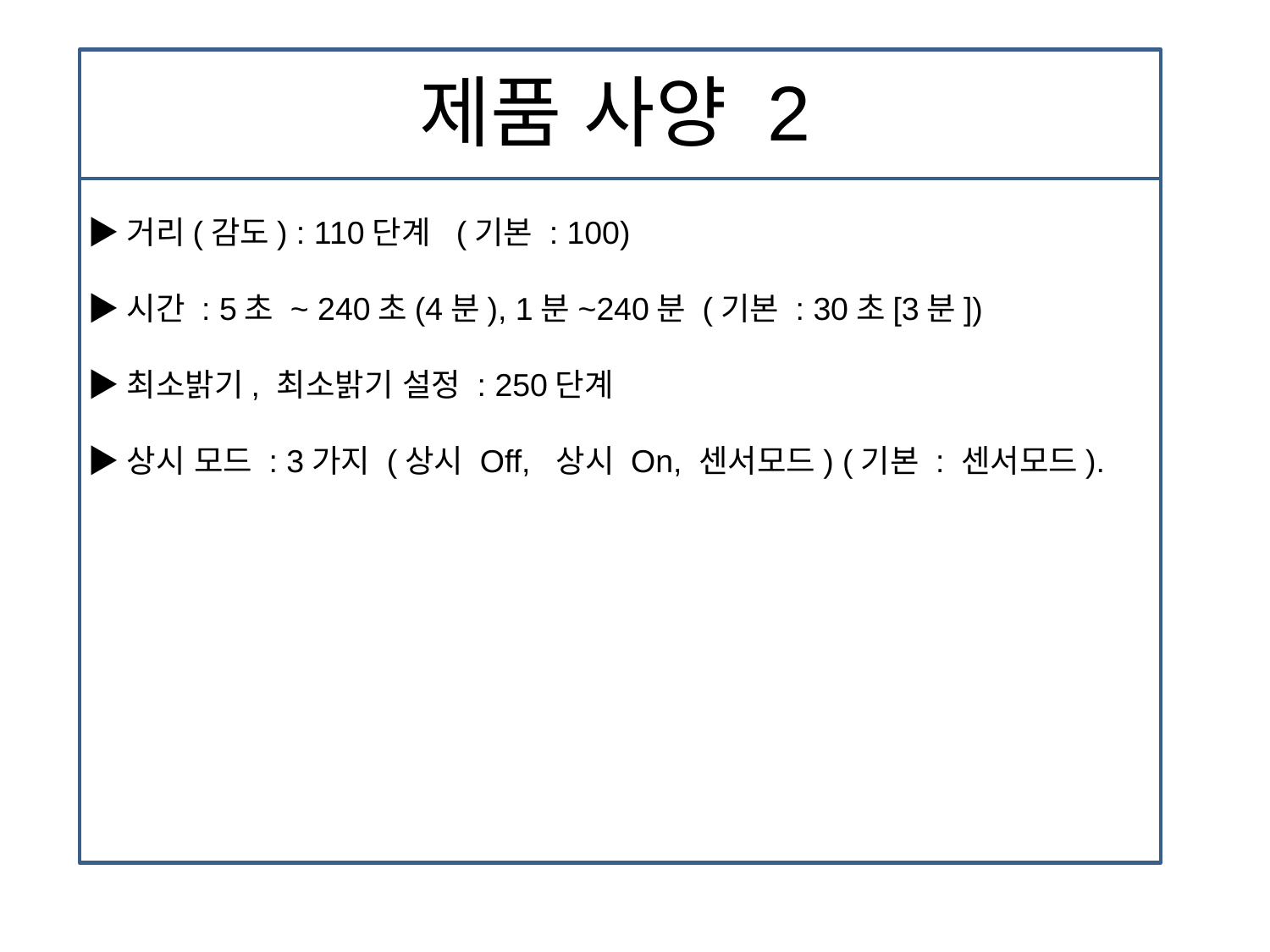

제품 사양 2

▶거리(감도) : 110단계  (기본 : 100)

▶시간 : 5초 ~ 240초(4분), 1분~240분 (기본 : 30초[3분])

▶최소밝기, 최소밝기 설정 : 250단계

▶상시 모드 : 3가지 (상시 Off,  상시 On, 센서모드) (기본 : 센서모드).